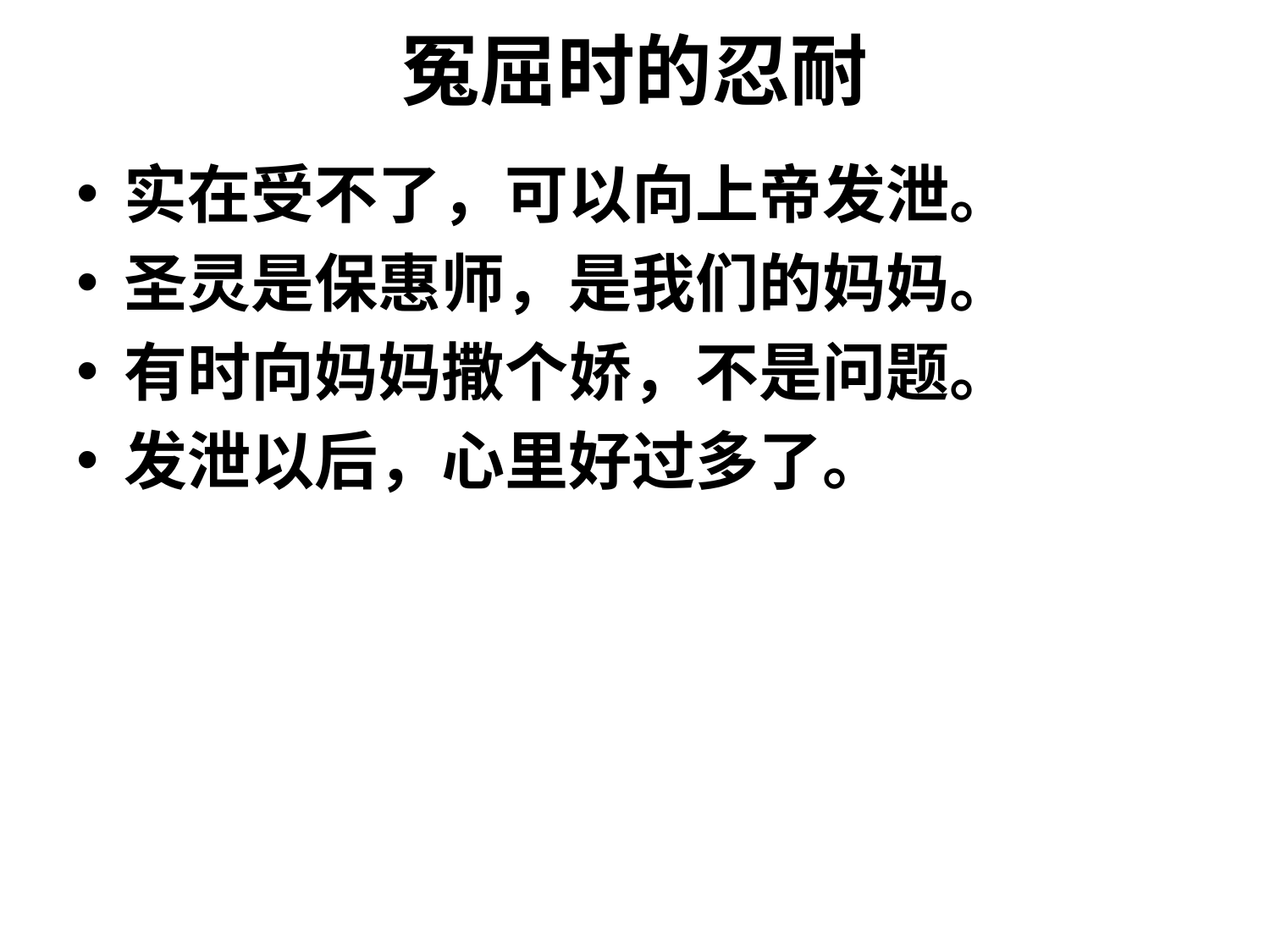

# 冤屈时的忍耐
实在受不了，可以向上帝发泄。
圣灵是保惠师，是我们的妈妈。
有时向妈妈撒个娇，不是问题。
发泄以后，心里好过多了。